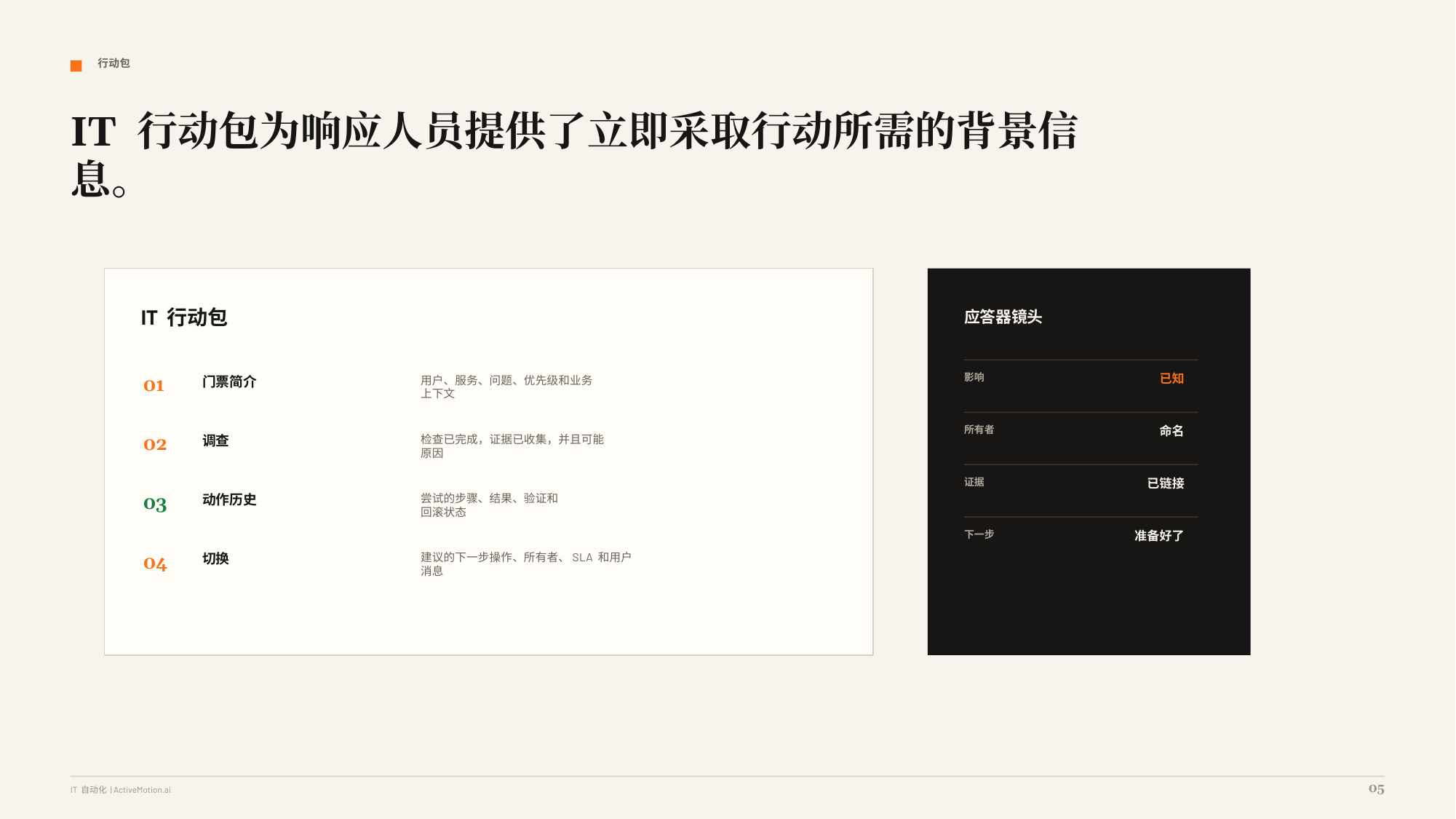

行动包

IT 行动包为响应人员提供了立即采取行动所需的背景信息。

IT 行动包
应答器镜头

影响
已知
01
门票简介
用户、服务、问题、优先级和业务
上下文

所有者
命名
02
调查
检查已完成，证据已收集，并且可能
原因

证据
已链接
03
动作历史
尝试的步骤、结果、验证和
回滚状态

下一步
准备好了
04
切换
建议的下一步操作、所有者、SLA 和用户
消息

05
IT 自动化 | ActiveMotion.ai